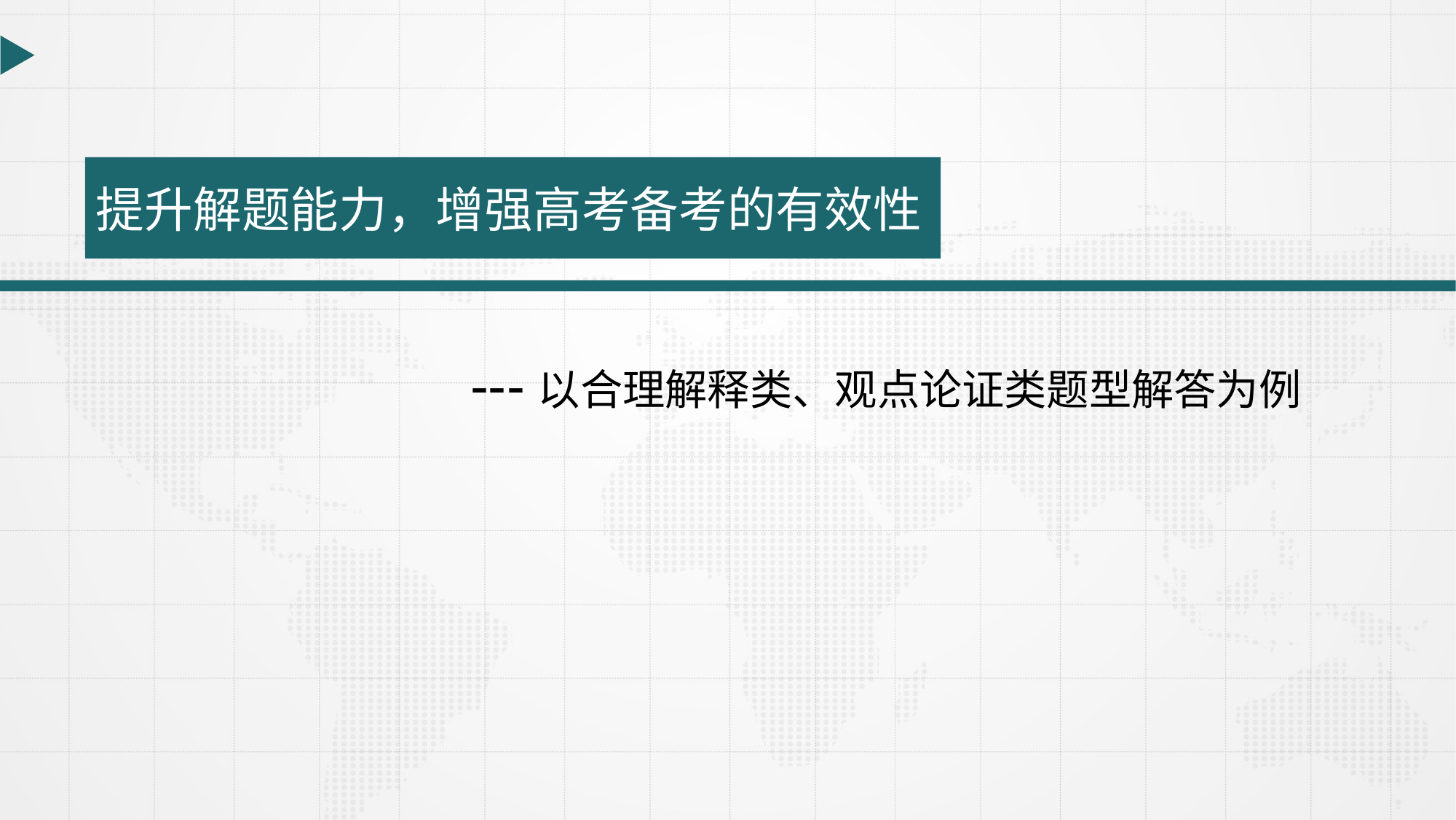

提升解题能力，增强高考备考的有效性

---以合理解释类、观点论证类题型解答为例